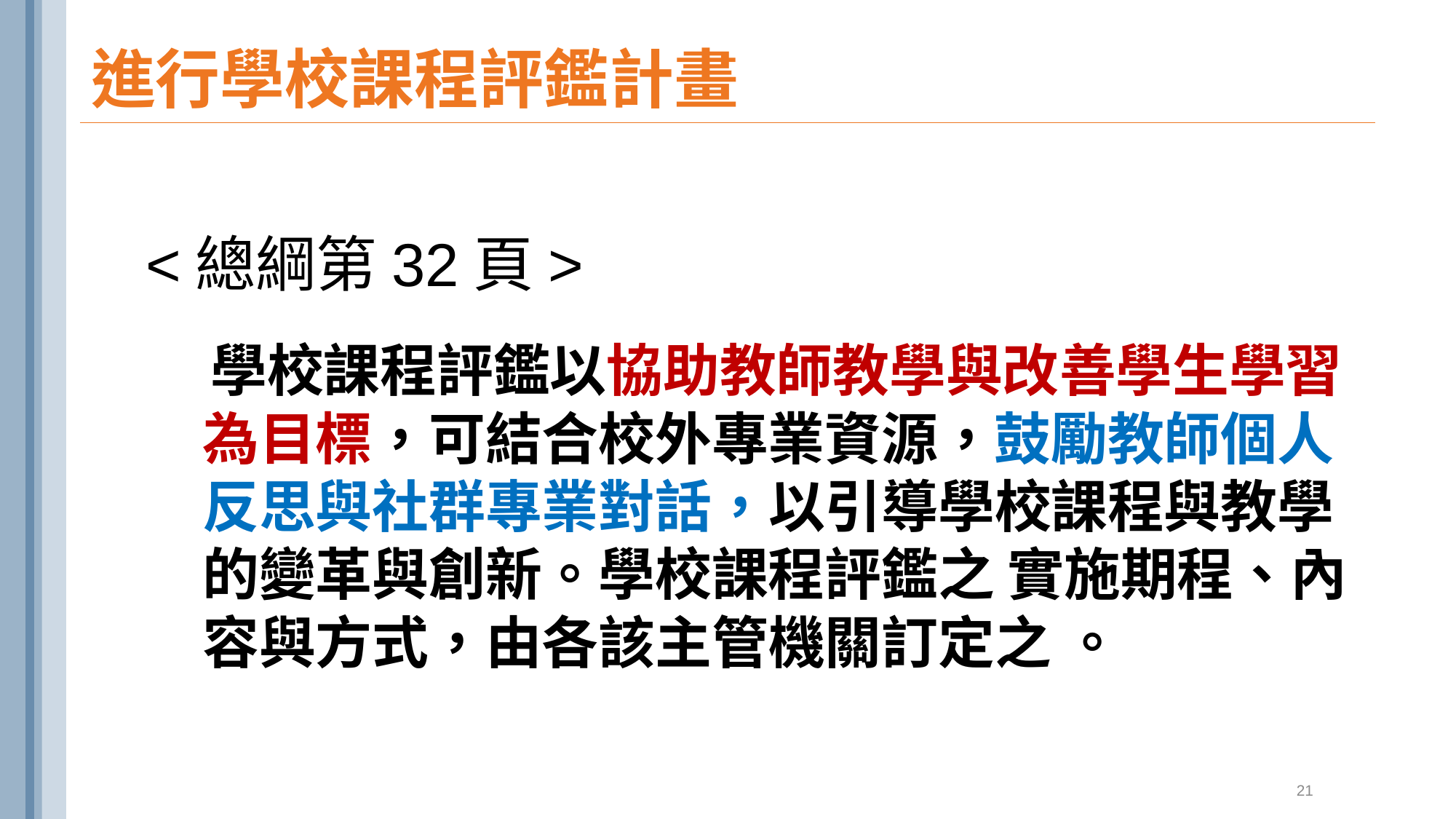

# 進行學校課程評鑑計畫
<總綱第32頁>
    學校課程評鑑以協助教師教學與改善學生學習為目標，可結合校外專業資源，鼓勵教師個人反思與社群專業對話，以引導學校課程與教學的變革與創新。學校課程評鑑之 實施期程、內容與方式，由各該主管機關訂定之 。

21